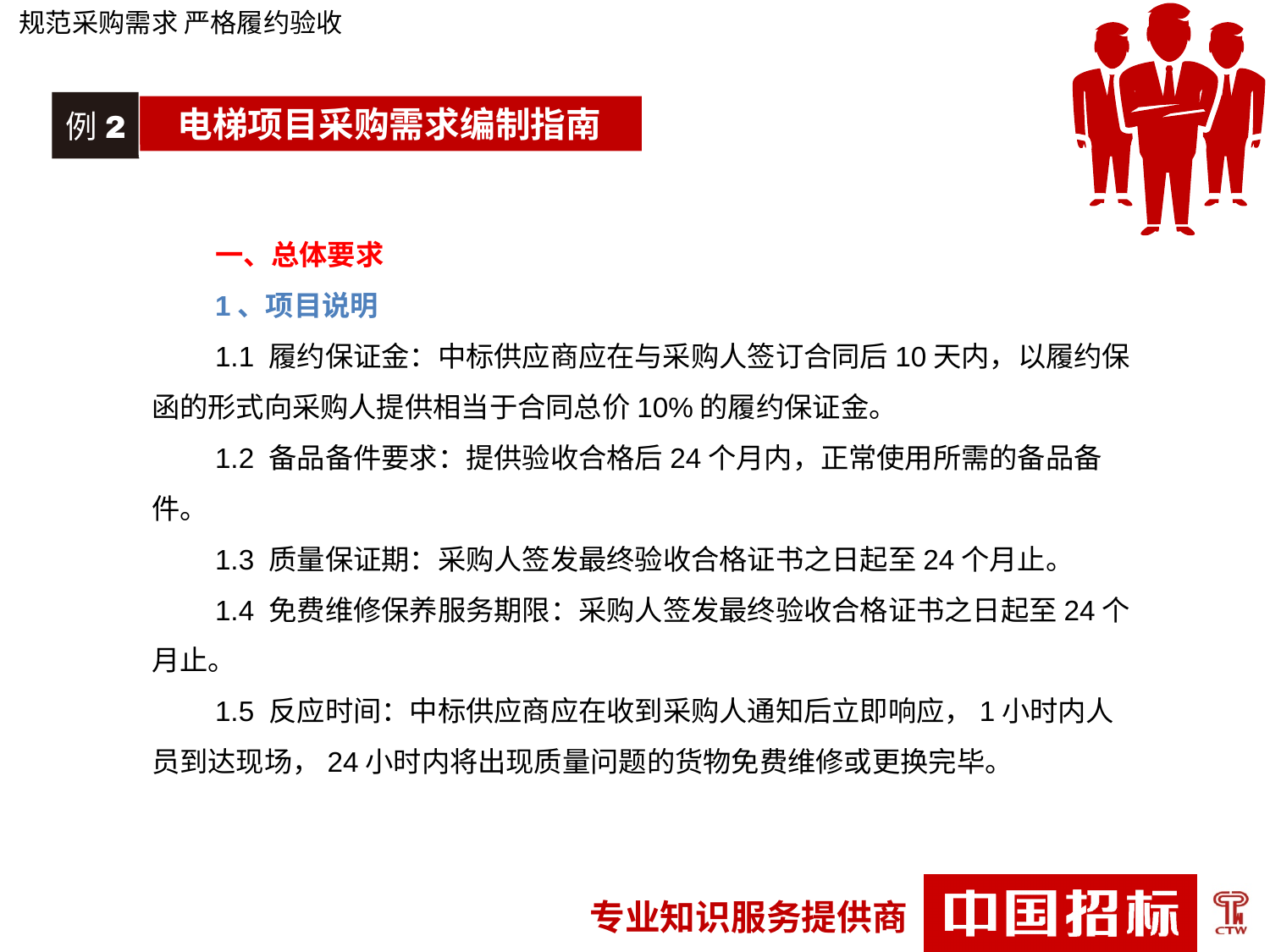

规范采购需求 严格履约验收

例2
电梯项目采购需求编制指南
一、总体要求
1、项目说明
1.1 履约保证金：中标供应商应在与采购人签订合同后10天内，以履约保函的形式向采购人提供相当于合同总价10%的履约保证金。
1.2 备品备件要求：提供验收合格后24个月内，正常使用所需的备品备件。
1.3 质量保证期：采购人签发最终验收合格证书之日起至24个月止。
1.4 免费维修保养服务期限：采购人签发最终验收合格证书之日起至24个月止。
1.5 反应时间：中标供应商应在收到采购人通知后立即响应，1小时内人员到达现场，24小时内将出现质量问题的货物免费维修或更换完毕。